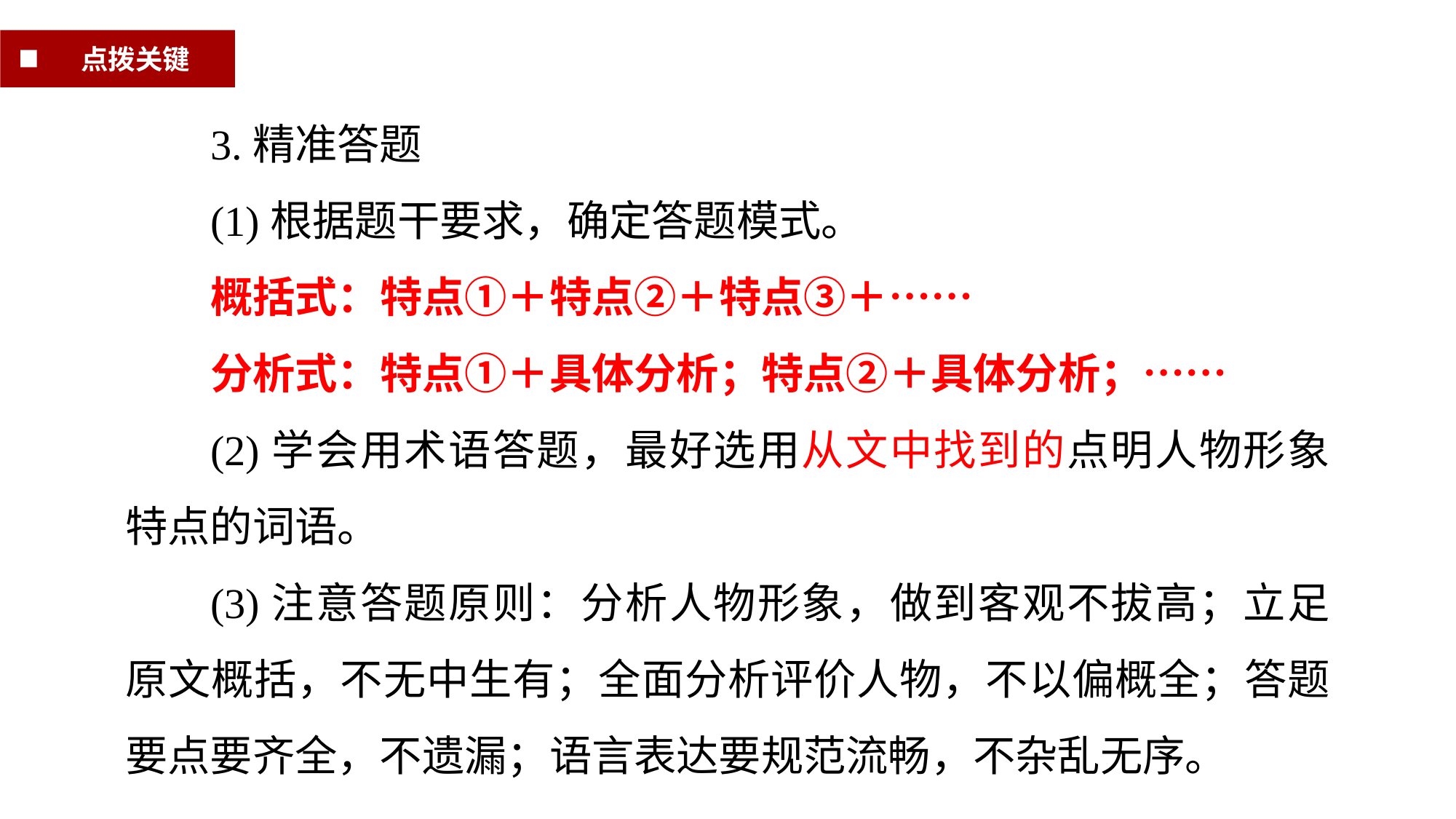

点拨关键

3.精准答题
(1)根据题干要求，确定答题模式。
概括式：特点①＋特点②＋特点③＋……
分析式：特点①＋具体分析；特点②＋具体分析；……
(2)学会用术语答题，最好选用从文中找到的点明人物形象特点的词语。
(3)注意答题原则：分析人物形象，做到客观不拔高；立足原文概括，不无中生有；全面分析评价人物，不以偏概全；答题要点要齐全，不遗漏；语言表达要规范流畅，不杂乱无序。